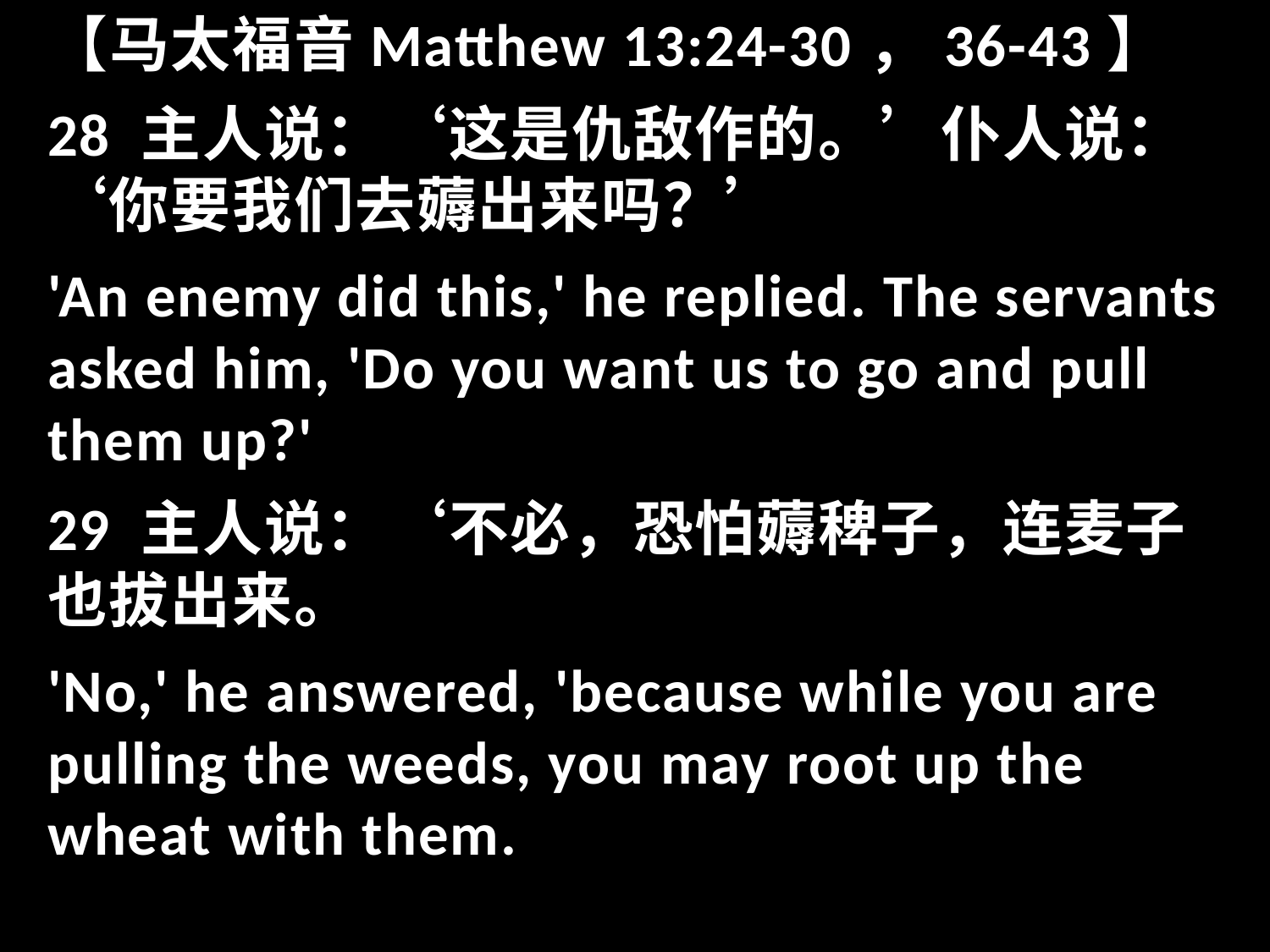

【马太福音Matthew 13:24-30，36-43】
28 主人说：‘这是仇敌作的。’仆人说：‘你要我们去薅出来吗？’
'An enemy did this,' he replied. The servants asked him, 'Do you want us to go and pull them up?'
29 主人说：‘不必，恐怕薅稗子，连麦子也拔出来。
'No,' he answered, 'because while you are pulling the weeds, you may root up the wheat with them.